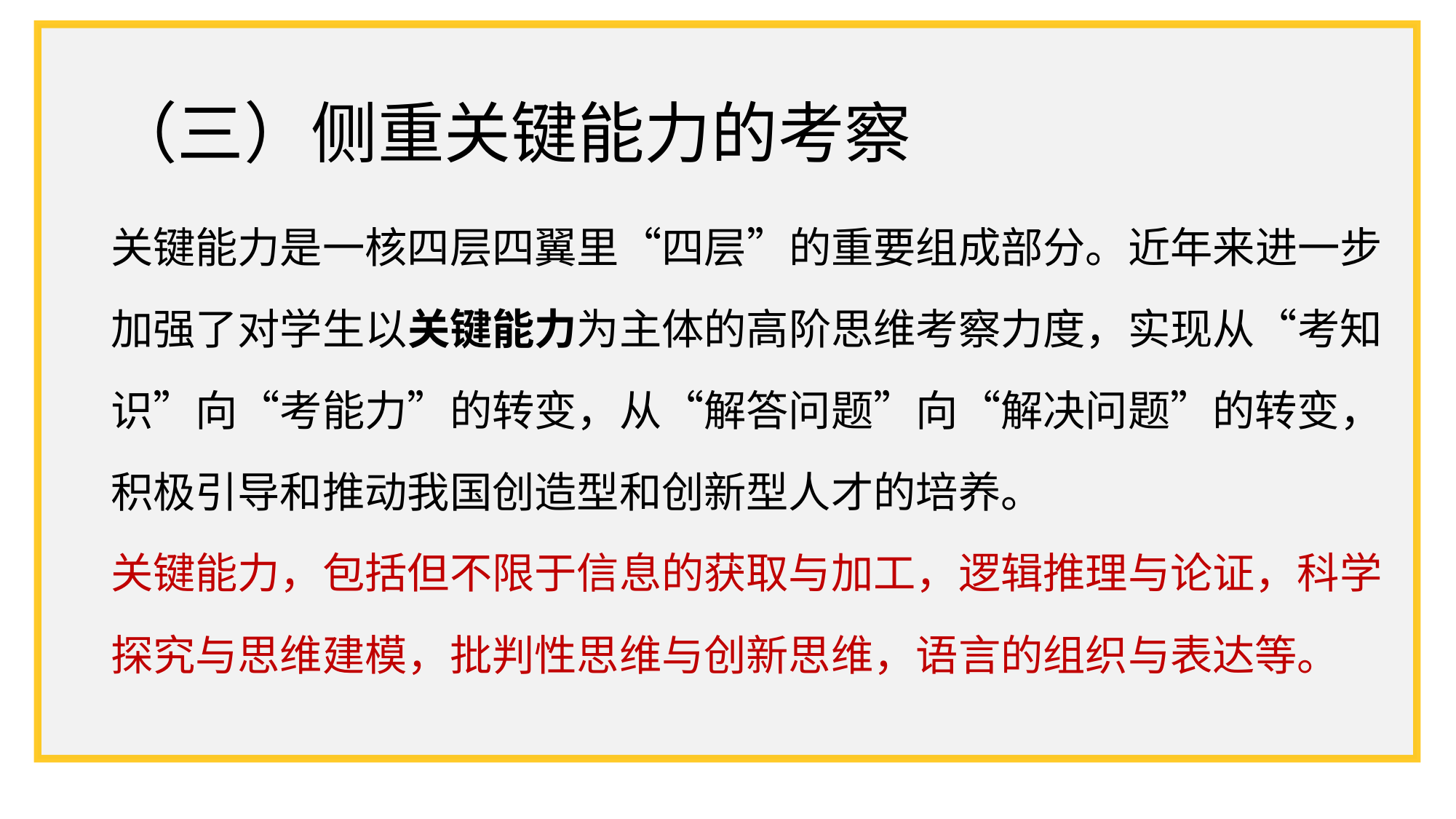

# （三）侧重关键能力的考察
关键能力是一核四层四翼里“四层”的重要组成部分。近年来进一步加强了对学生以关键能力为主体的高阶思维考察力度，实现从“考知识”向“考能力”的转变，从“解答问题”向“解决问题”的转变，积极引导和推动我国创造型和创新型人才的培养。
关键能力，包括但不限于信息的获取与加工，逻辑推理与论证，科学探究与思维建模，批判性思维与创新思维，语言的组织与表达等。